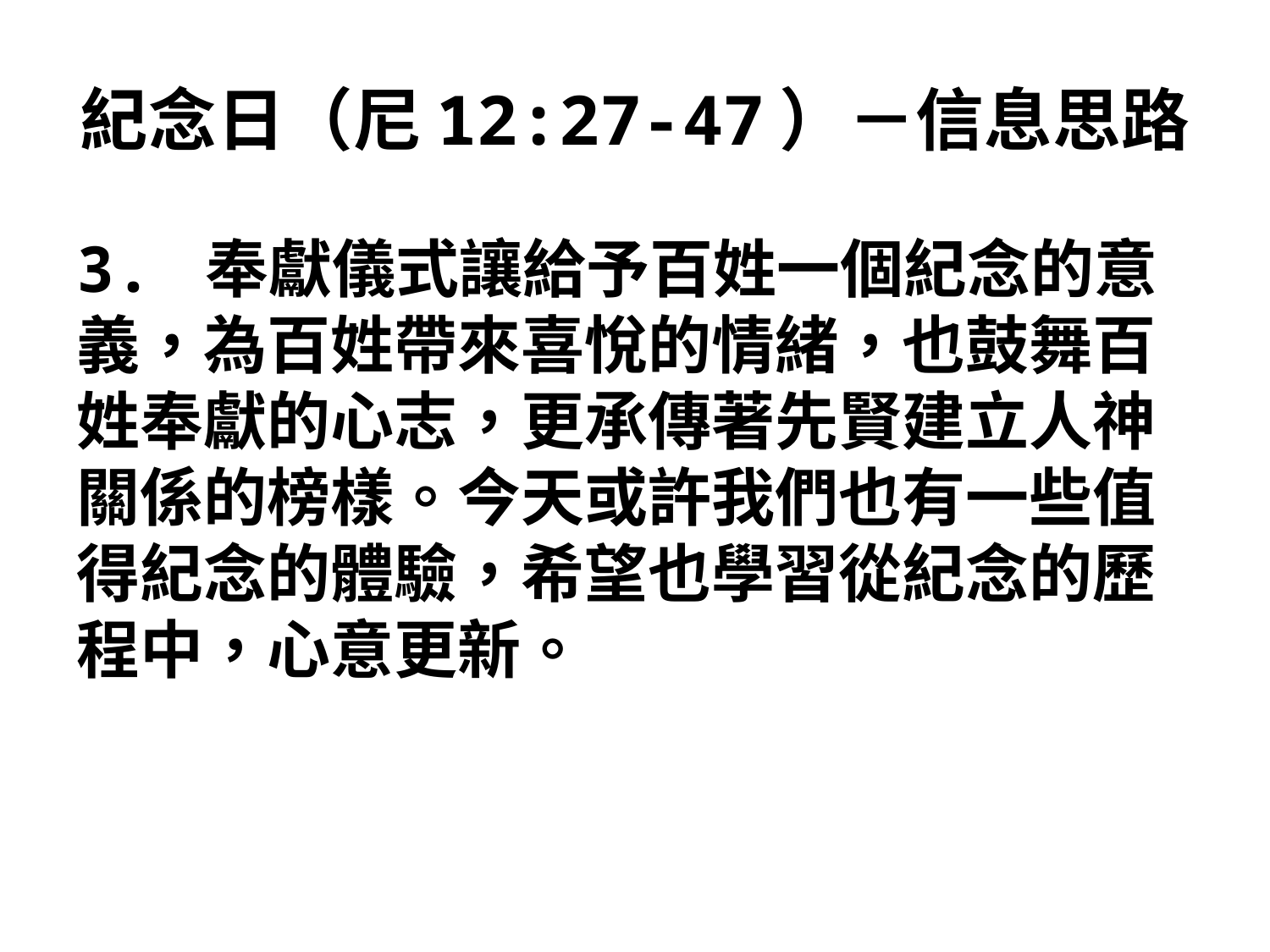

# 紀念日（尼12:27-47）－信息思路
3. 奉獻儀式讓給予百姓一個紀念的意義，為百姓帶來喜悅的情緒，也鼓舞百姓奉獻的心志，更承傳著先賢建立人神關係的榜樣。今天或許我們也有一些值得紀念的體驗，希望也學習從紀念的歷程中，心意更新。